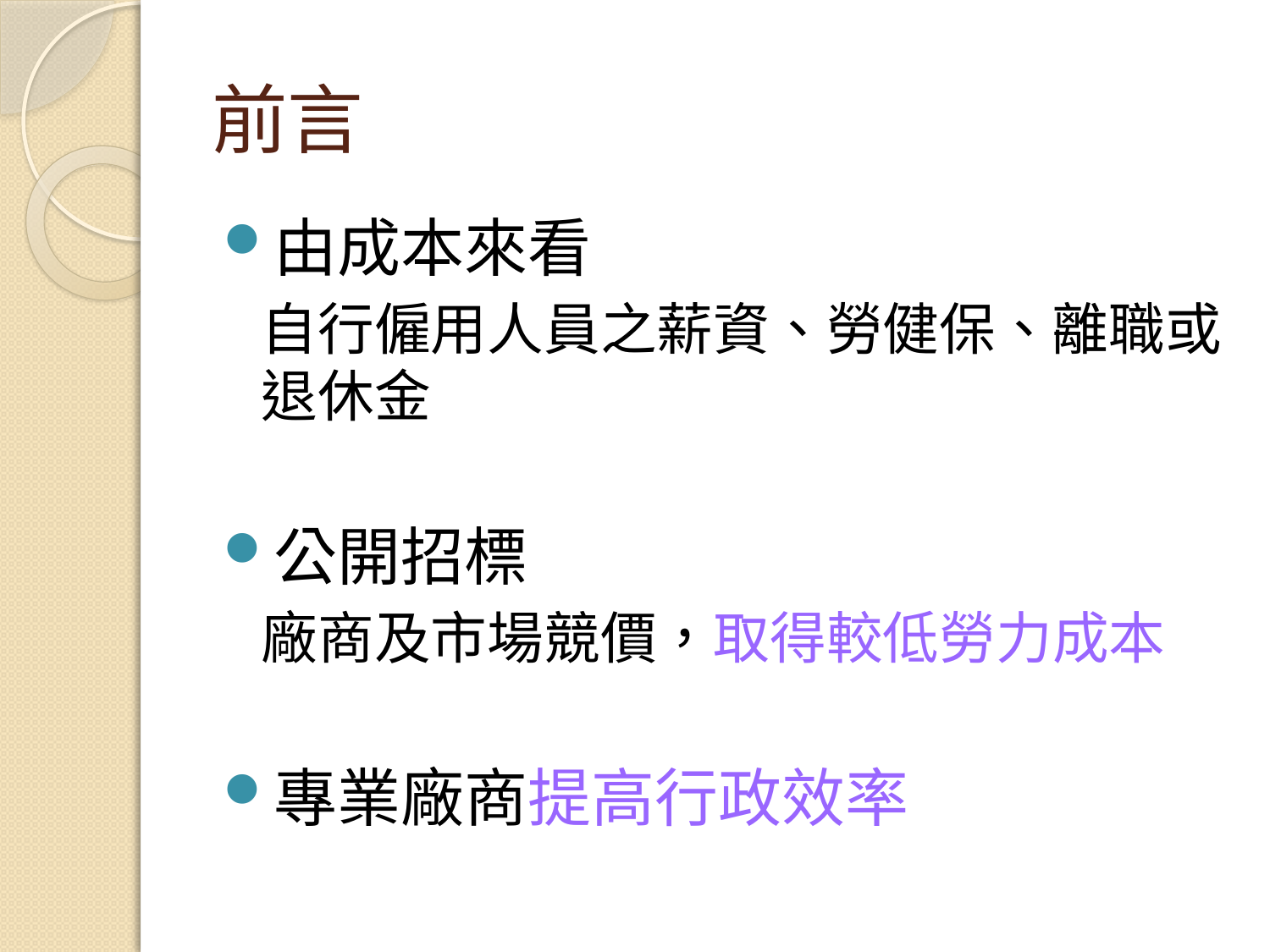

# 前言
由成本來看
自行僱用人員之薪資、勞健保、離職或退休金

公開招標
廠商及市場競價，取得較低勞力成本

專業廠商提高行政效率